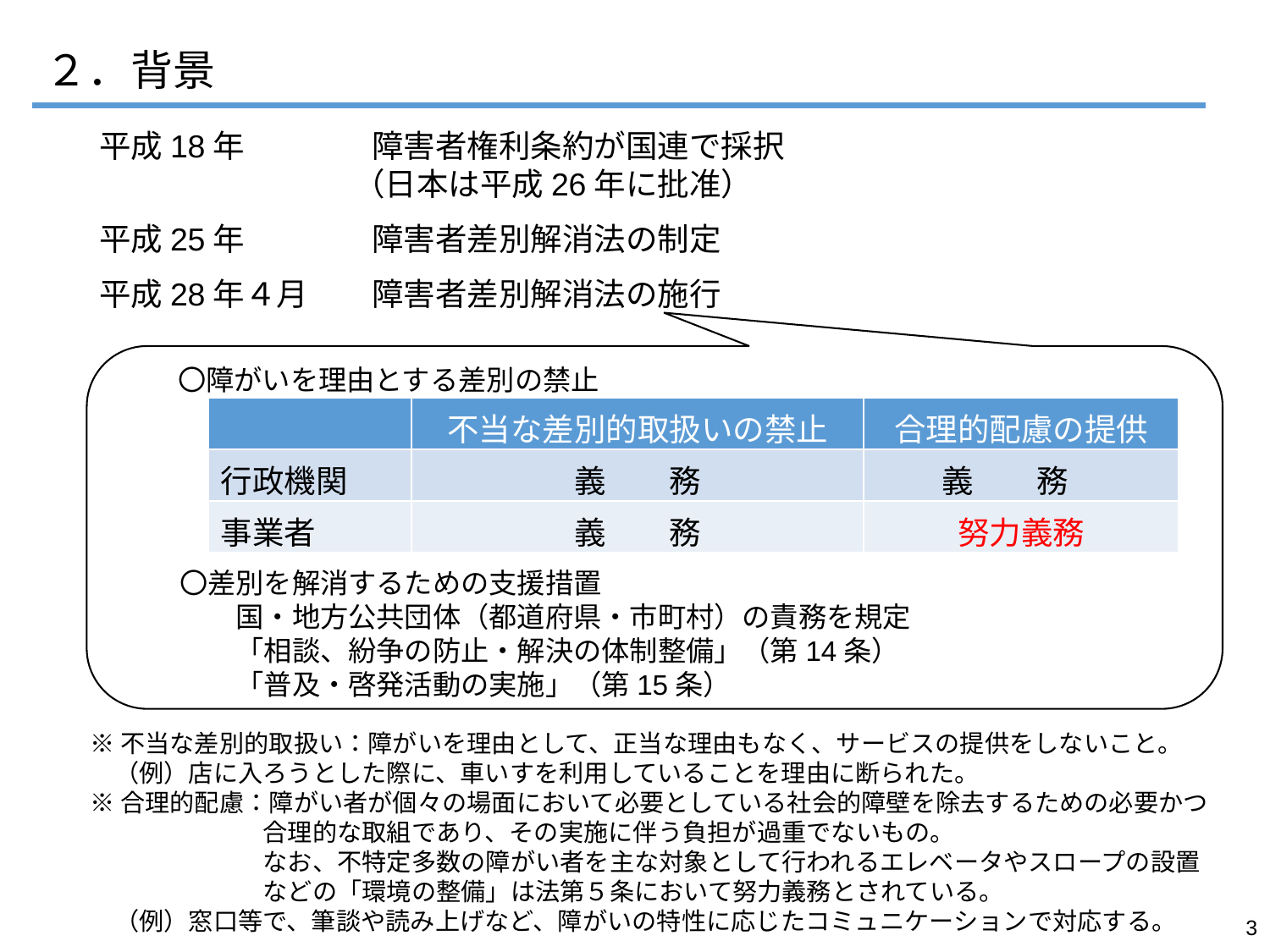

２．背景
平成18年　　　　障害者権利条約が国連で採択
　　　　　　　　（日本は平成26年に批准）

平成25年　　　　障害者差別解消法の制定

平成28年４月　　障害者差別解消法の施行

〇障がいを理由とする差別の禁止
|  | 不当な差別的取扱いの禁止 | 合理的配慮の提供 |
| --- | --- | --- |
| 行政機関 | 義　　務 | 義　　務 |
| 事業者 | 義　　務 | 努力義務 |
〇差別を解消するための支援措置
　　国・地方公共団体（都道府県・市町村）の責務を規定
　　「相談、紛争の防止・解決の体制整備」（第14条）
　　「普及・啓発活動の実施」（第15条）
※不当な差別的取扱い：障がいを理由として、正当な理由もなく、サービスの提供をしないこと。
　（例）店に入ろうとした際に、車いすを利用していることを理由に断られた。
※合理的配慮：障がい者が個々の場面において必要としている社会的障壁を除去するための必要かつ
　　　　　　　合理的な取組であり、その実施に伴う負担が過重でないもの。
　　　　　　　なお、不特定多数の障がい者を主な対象として行われるエレベータやスロープの設置
　　　　　　　などの「環境の整備」は法第５条において努力義務とされている。
　（例）窓口等で、筆談や読み上げなど、障がいの特性に応じたコミュニケーションで対応する。
3